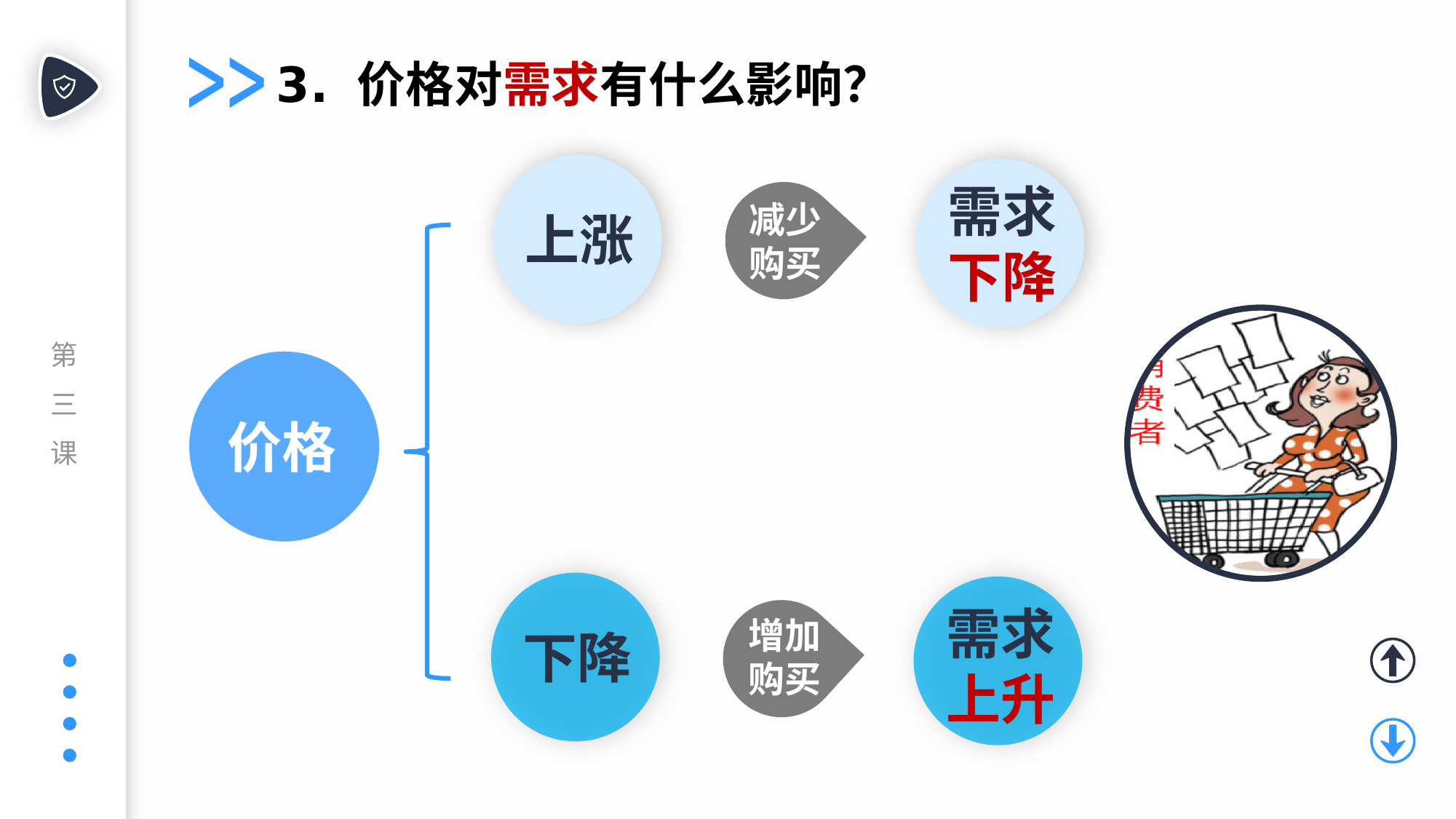

3. 价格对需求有什么影响？

需求下降

减少购买
上涨

价格

需求上升

增加购买
下降